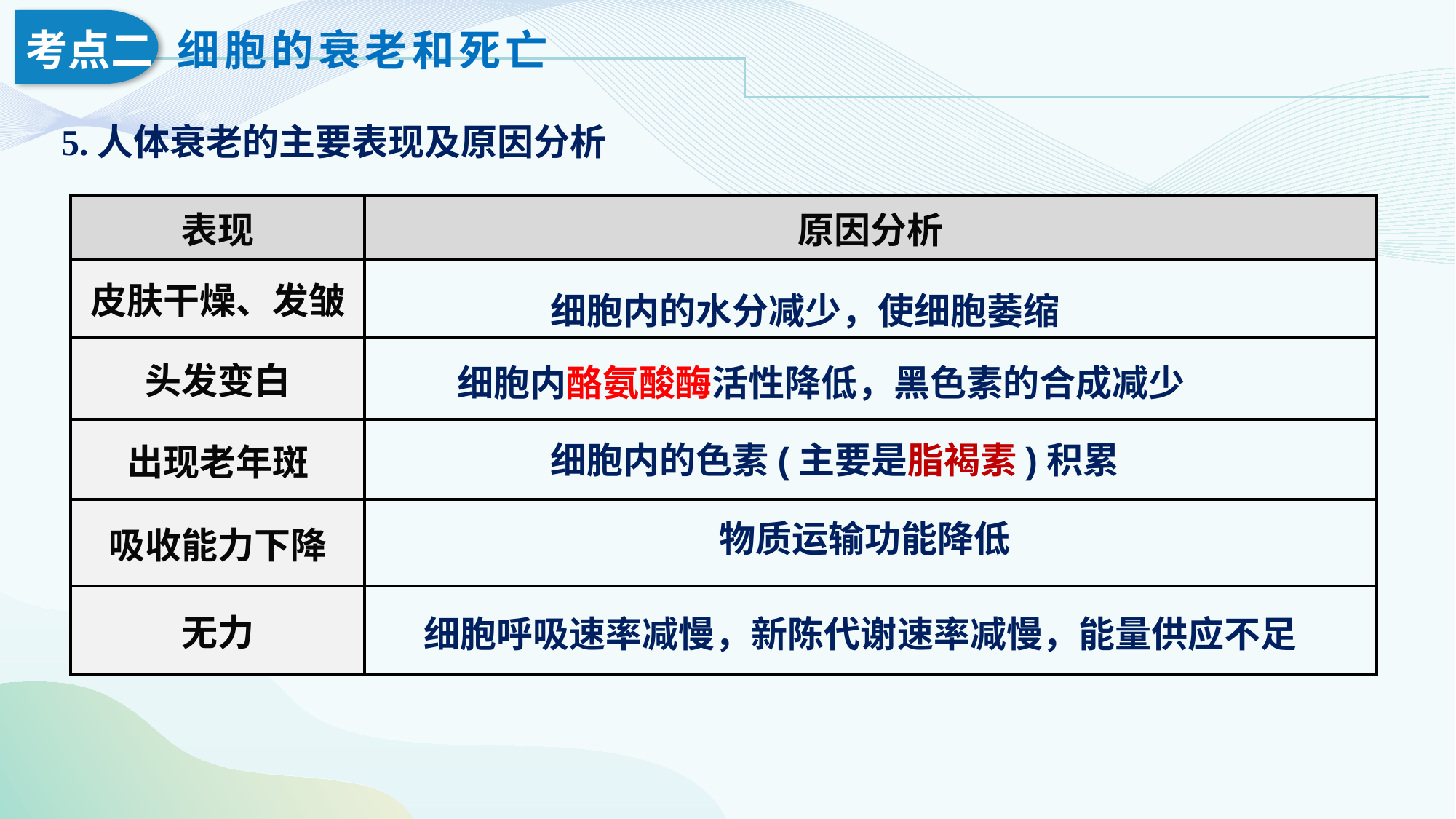

5.人体衰老的主要表现及原因分析
| 表现 | 原因分析 |
| --- | --- |
| 皮肤干燥、发皱 |  |
| 头发变白 |  |
| 出现老年斑 |  |
| 吸收能力下降 |  |
| 无力 |  |
细胞内的水分减少，使细胞萎缩
细胞内酪氨酸酶活性降低，黑色素的合成减少
细胞内的色素(主要是脂褐素)积累
物质运输功能降低
细胞呼吸速率减慢，新陈代谢速率减慢，能量供应不足